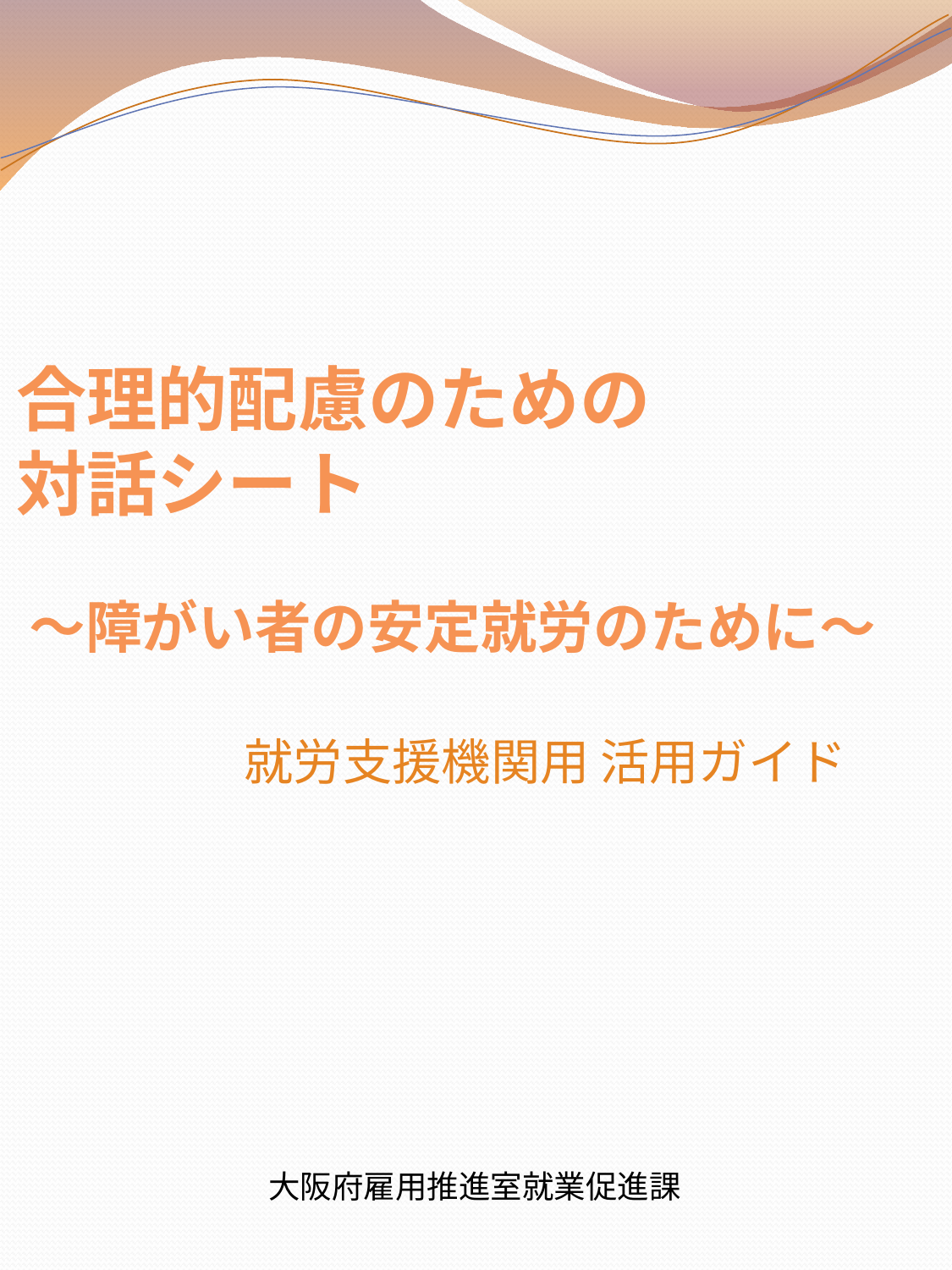

合理的配慮のための
対話シート
 ～障がい者の安定就労のために～
就労支援機関用 活用ガイド

大阪府雇用推進室就業促進課